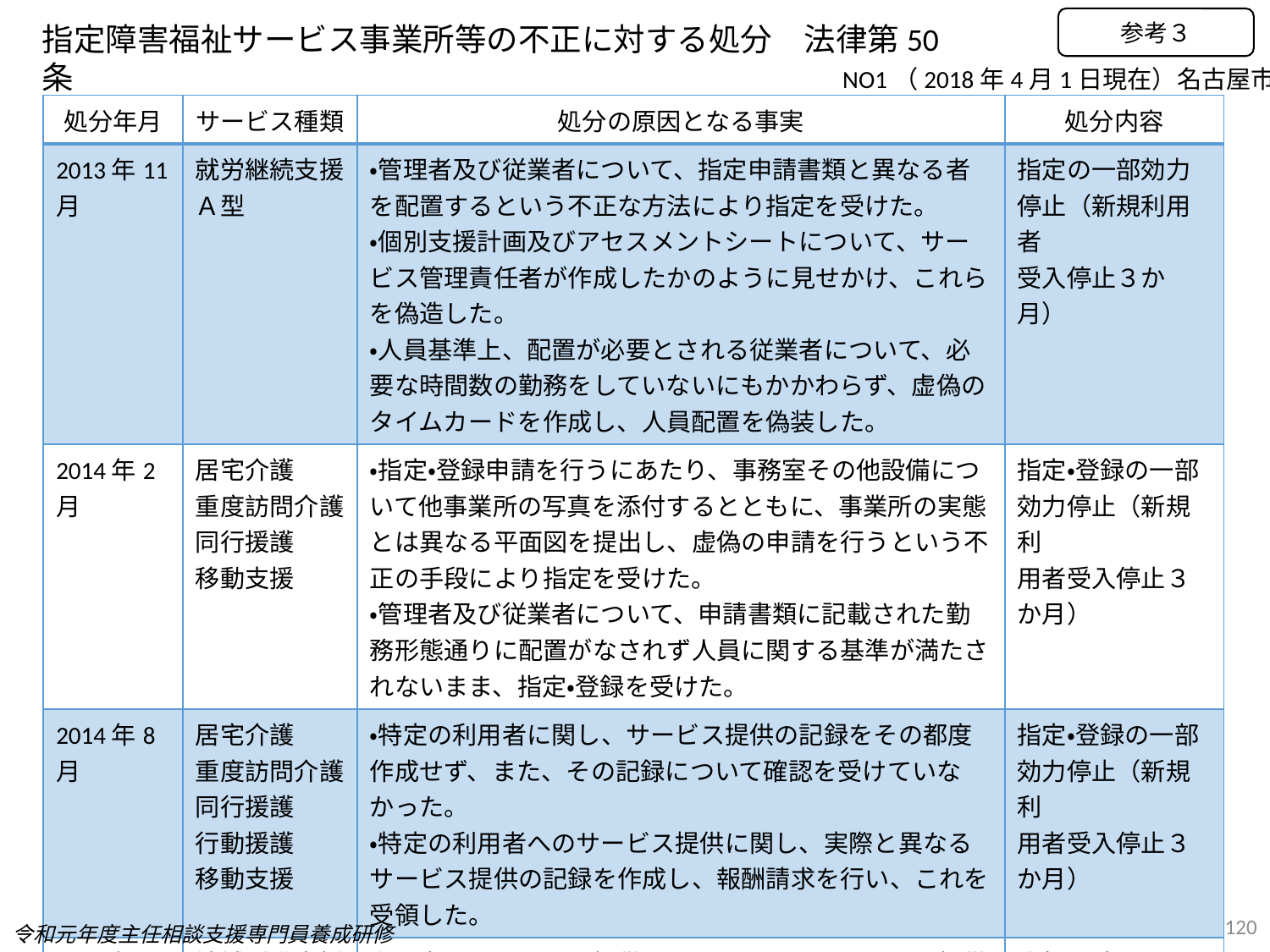

参考３
指定障害福祉サービス事業所等の不正に対する処分　法律第50条
NO1（2018年4月1日現在）名古屋市
| 処分年月 | サービス種類 | 処分の原因となる事実 | 処分内容 |
| --- | --- | --- | --- |
| 2013年11月 | 就労継続支援Ａ型 | ・管理者及び従業者について、指定申請書類と異なる者を配置するという不正な方法により指定を受けた。 ・個別支援計画及びアセスメントシートについて、サービス管理責任者が作成したかのように見せかけ、これらを偽造した。 ・人員基準上、配置が必要とされる従業者について、必要な時間数の勤務をしていないにもかかわらず、虚偽のタイムカードを作成し、人員配置を偽装した。 | 指定の一部効力 停止（新規利用者 受入停止３か月） |
| 2014年2月 | 居宅介護 重度訪問介護 同行援護 移動支援 | ・指定・登録申請を行うにあたり、事務室その他設備について他事業所の写真を添付するとともに、事業所の実態とは異なる平面図を提出し、虚偽の申請を行うという不正の手段により指定を受けた。 ・管理者及び従業者について、申請書類に記載された勤務形態通りに配置がなされず人員に関する基準が満たされないまま、指定・登録を受けた。 | 指定・登録の一部 効力停止（新規利 用者受入停止３ か月） |
| 2014年8月 | 居宅介護 重度訪問介護 同行援護 行動援護 移動支援 | ・特定の利用者に関し、サービス提供の記録をその都度作成せず、また、その記録について確認を受けていなかった。 ・特定の利用者へのサービス提供に関し、実際と異なるサービス提供の記録を作成し、報酬請求を行い、これを受領した。 | 指定・登録の一部 効力停止（新規利 用者受入停止３ か月） |
| 2015年7月 | 地域活動支援 | 利用者にサービスを提供していない日を、あたかも提供した 日であるかのように装って報酬を請求し、これを受領した。 | 登録取消 |
120
令和元年度主任相談支援専門員養成研修